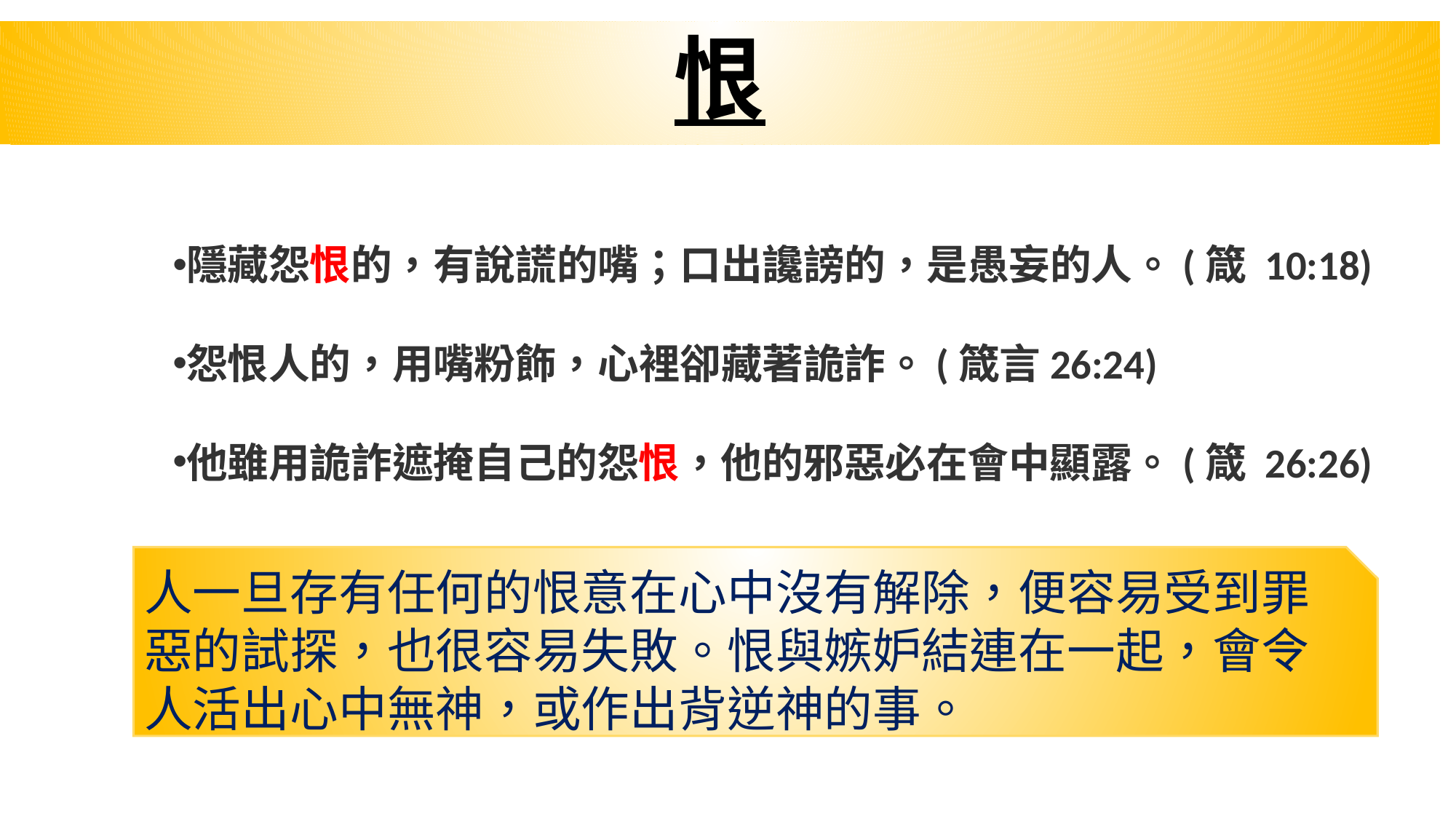

# 恨
隱藏怨恨的，有說謊的嘴；口出讒謗的，是愚妄的人。(箴 10:18)
怨恨人的，用嘴粉飾，心裡卻藏著詭詐。(箴言26:24)
他雖用詭詐遮掩自己的怨恨，他的邪惡必在會中顯露。(箴 26:26)
人一旦存有任何的恨意在心中沒有解除，便容易受到罪惡的試探，也很容易失敗。恨與嫉妒結連在一起，會令人活出心中無神，或作出背逆神的事。
進入神所命定的福